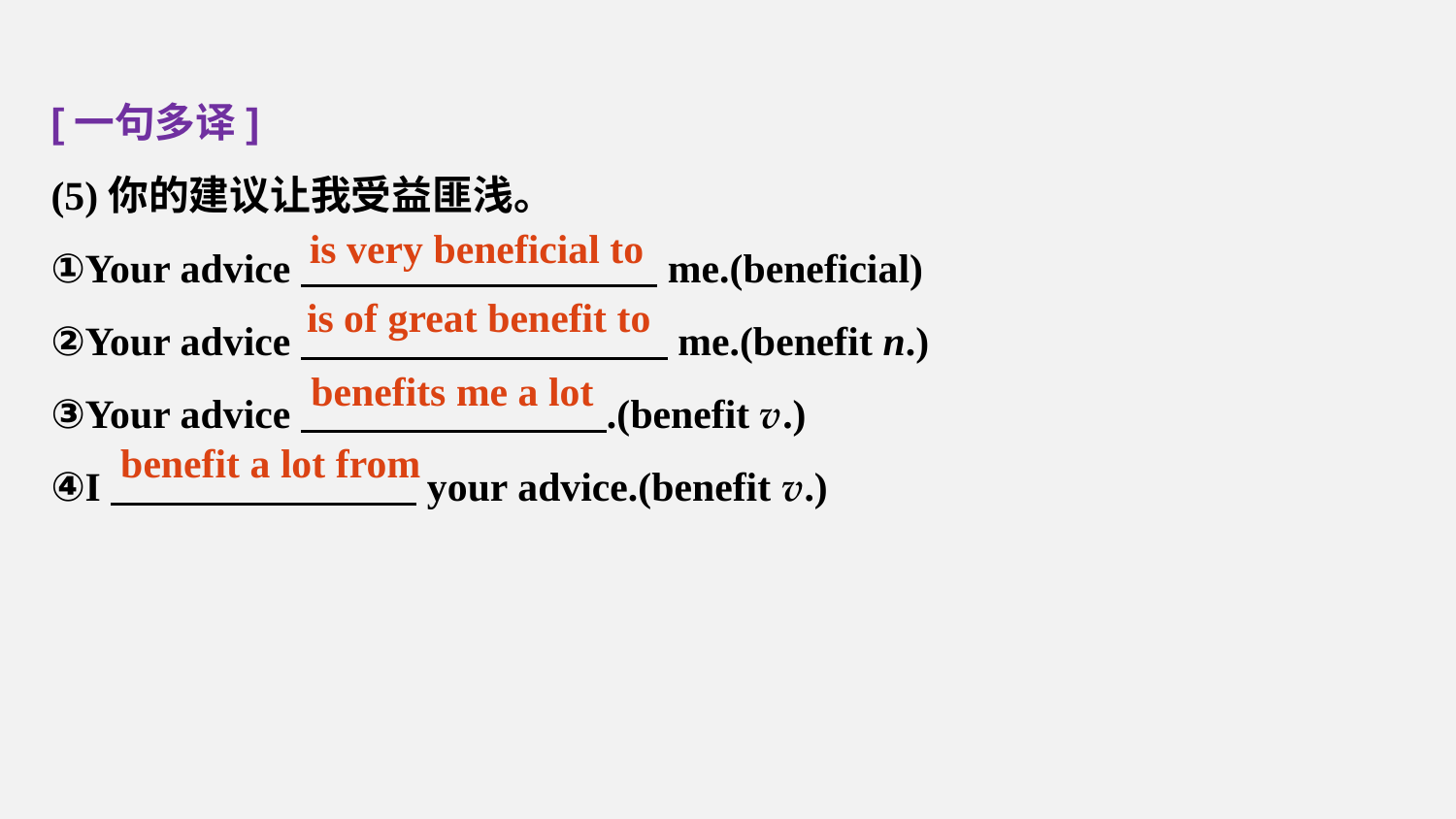

[一句多译]
(5)你的建议让我受益匪浅。
①Your advice                                     me.(beneficial)
②Your advice                                      me.(benefit n.)
③Your advice                               .(benefit v.)
④I                                your advice.(benefit v.)
is very beneficial to
is of great benefit to
benefits me a lot
benefit a lot from